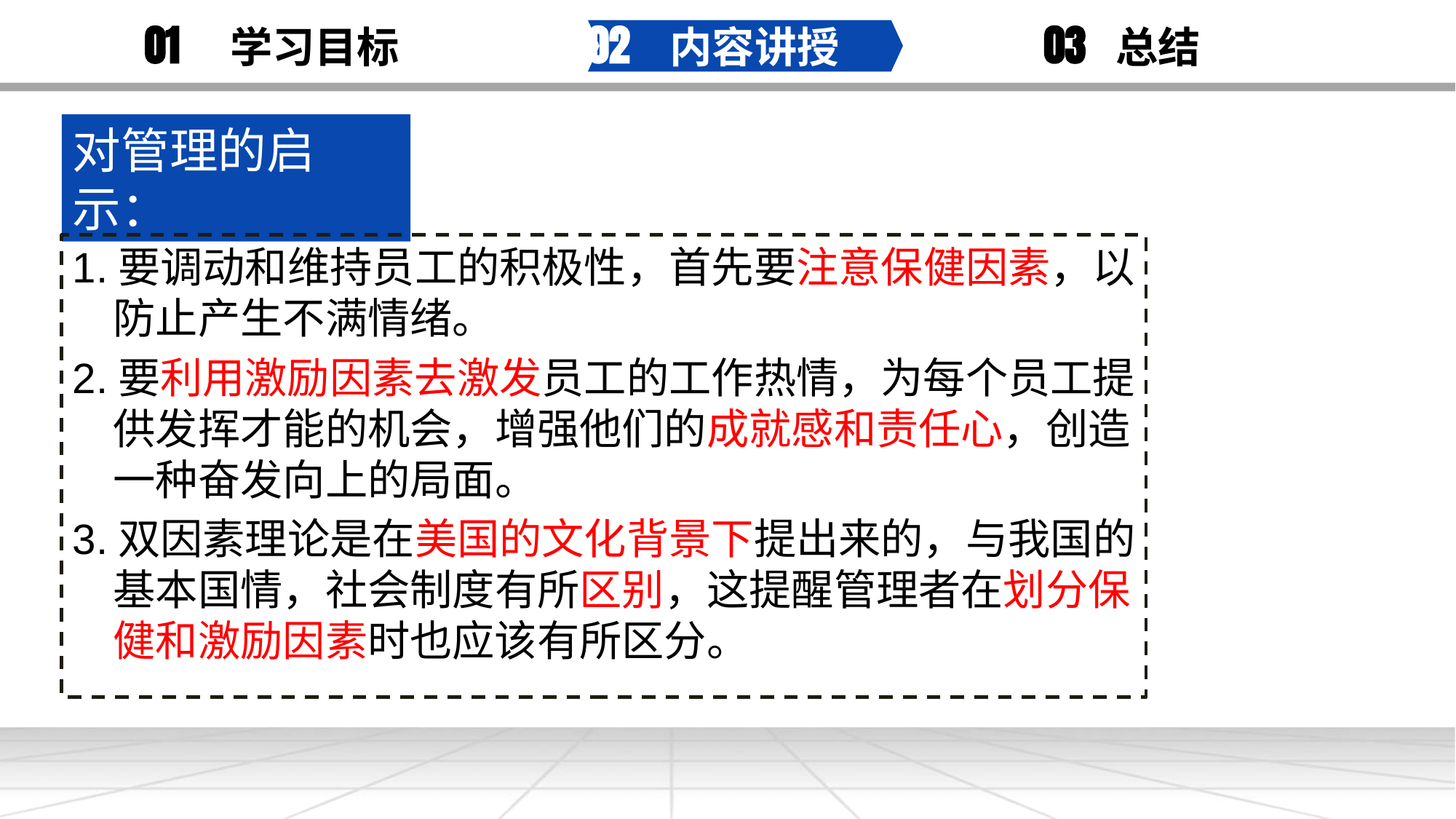

02   内容讲授
03  总结
01    学习目标

对管理的启示：
1.要调动和维持员工的积极性，首先要注意保健因素，以防止产生不满情绪。
2.要利用激励因素去激发员工的工作热情，为每个员工提供发挥才能的机会，增强他们的成就感和责任心，创造一种奋发向上的局面。
3.双因素理论是在美国的文化背景下提出来的，与我国的基本国情，社会制度有所区别，这提醒管理者在划分保健和激励因素时也应该有所区分。